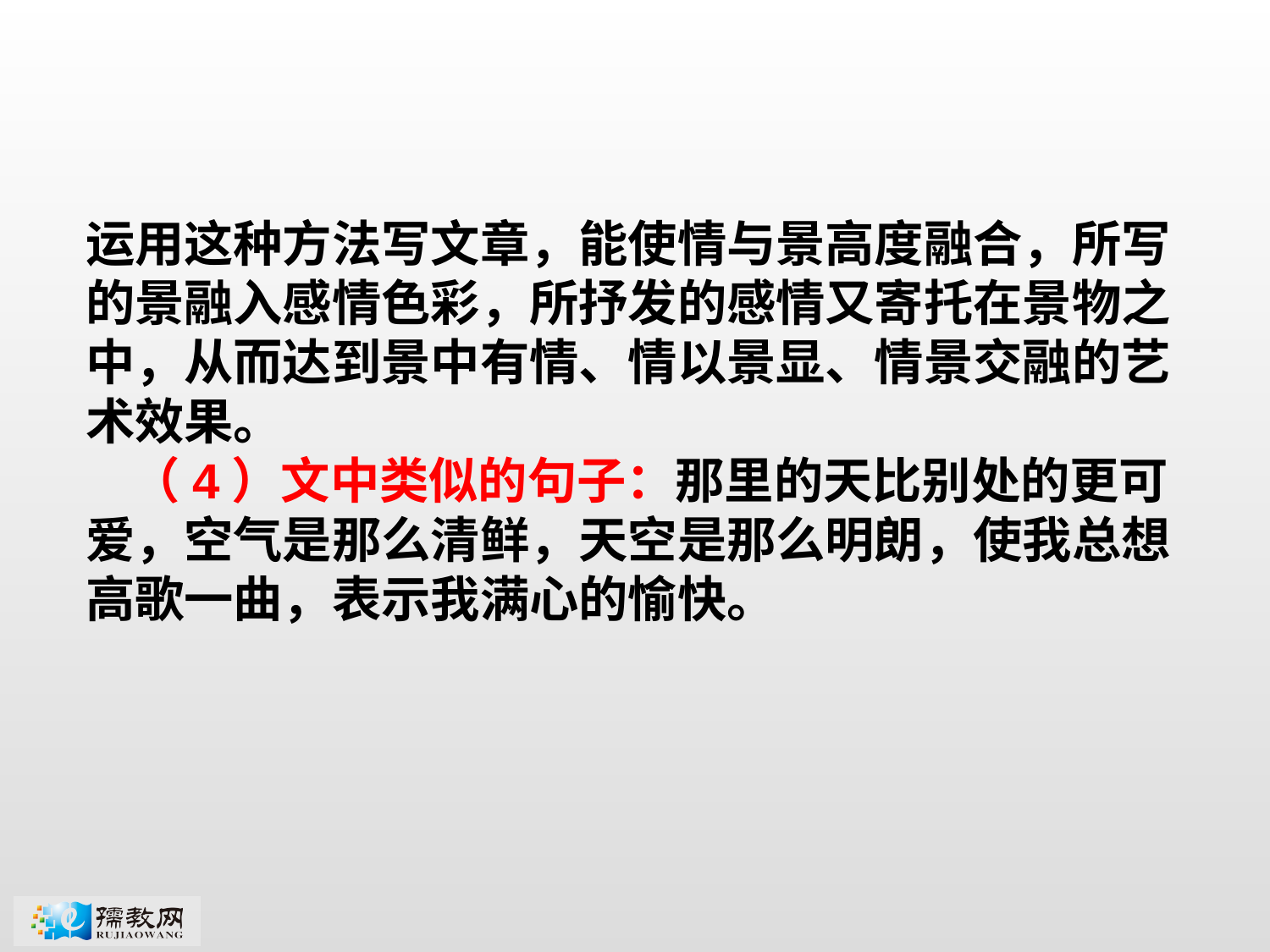

运用这种方法写文章，能使情与景高度融合，所写的景融入感情色彩，所抒发的感情又寄托在景物之中，从而达到景中有情、情以景显、情景交融的艺术效果。
   （4）文中类似的句子：那里的天比别处的更可爱，空气是那么清鲜，天空是那么明朗，使我总想高歌一曲，表示我满心的愉快。